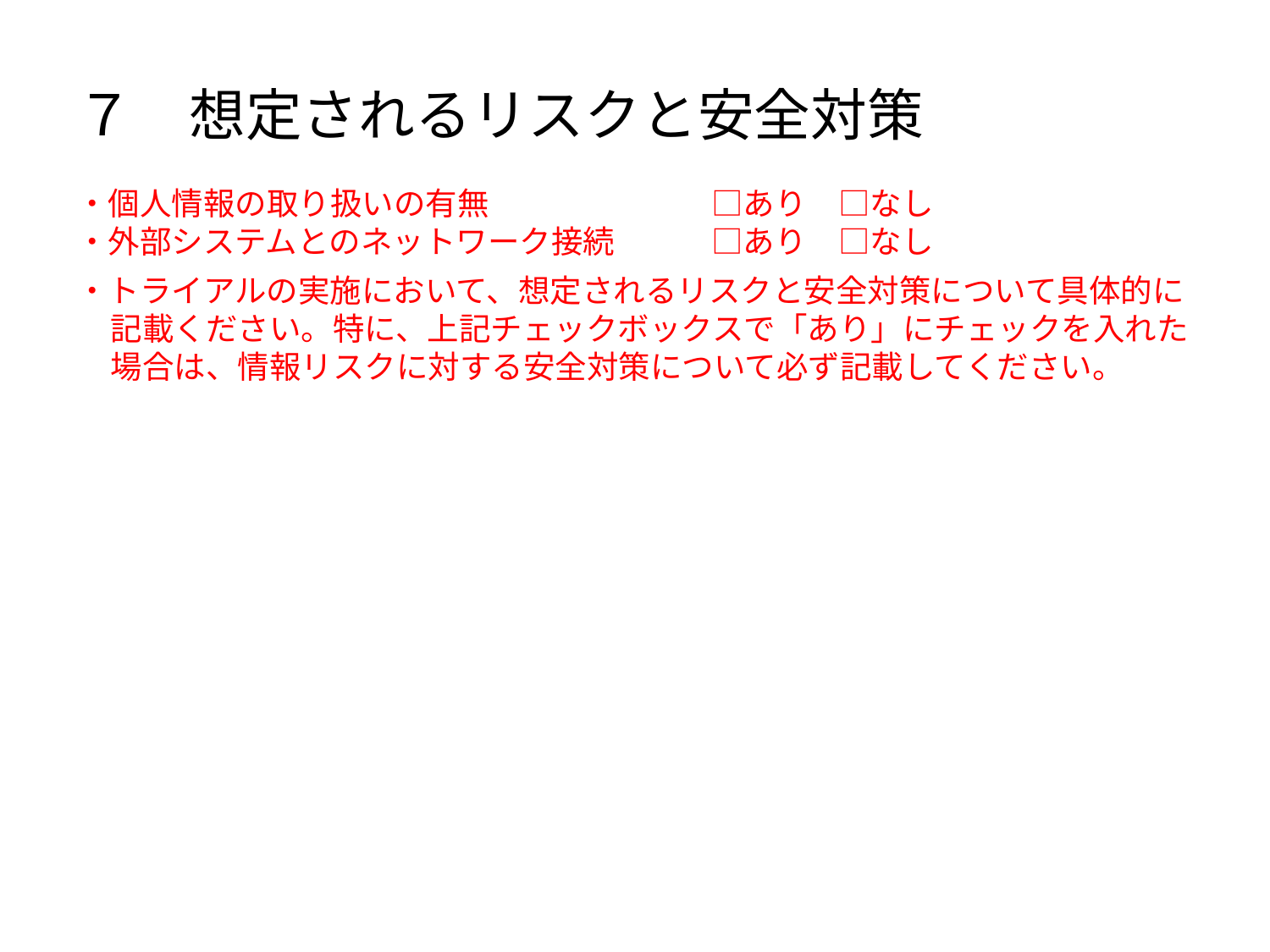

７　想定されるリスクと安全対策
・個人情報の取り扱いの有無　		□あり	□なし
・外部システムとのネットワーク接続	□あり　□なし
・トライアルの実施において、想定されるリスクと安全対策について具体的に記載ください。特に、上記チェックボックスで「あり」にチェックを入れた場合は、情報リスクに対する安全対策について必ず記載してください。